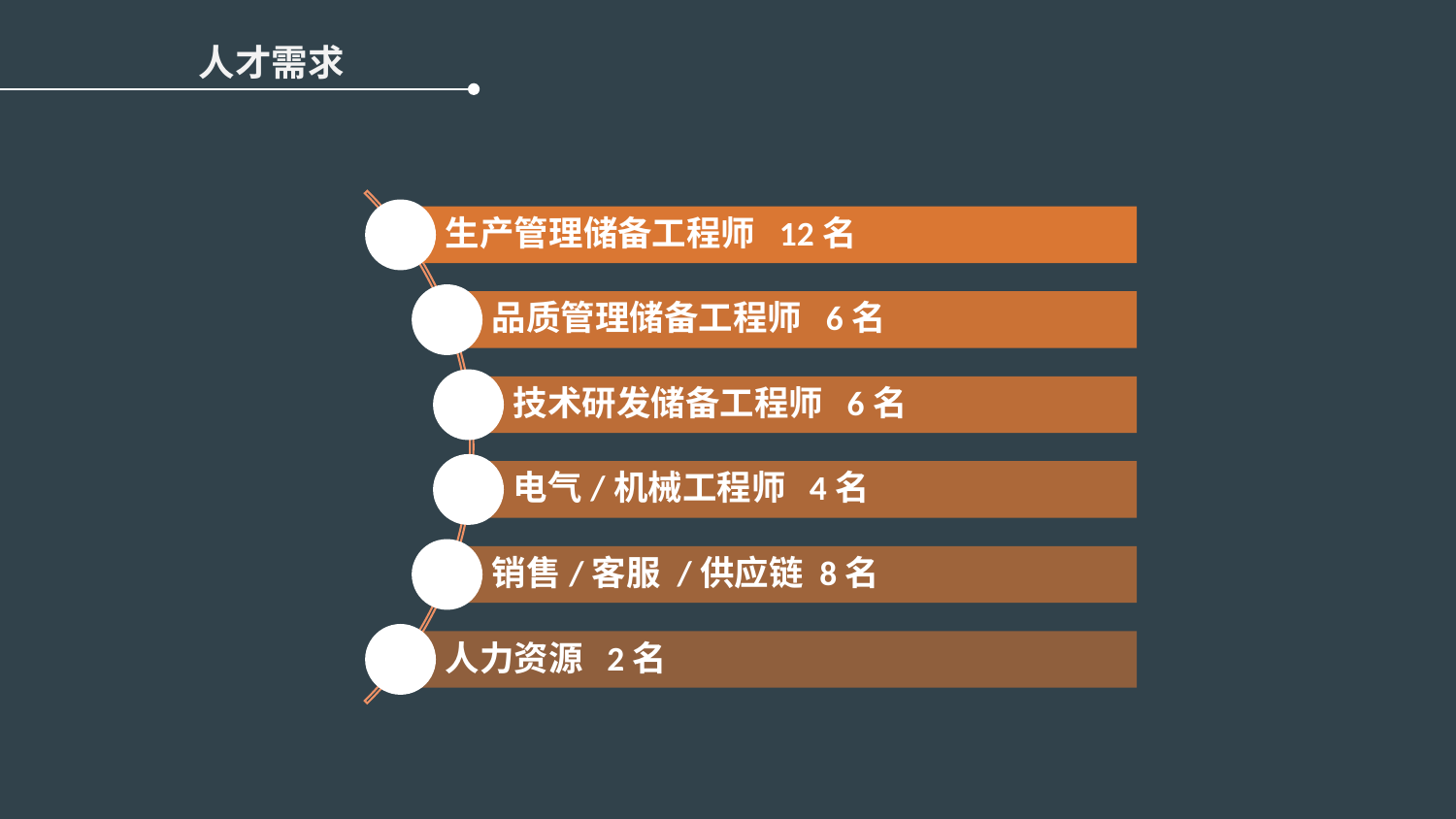

人才需求

生产管理储备工程师  12名
品质管理储备工程师  6名
技术研发储备工程师  6名
电气/机械工程师  4名
销售/客服 /供应链 8名
人力资源  2名